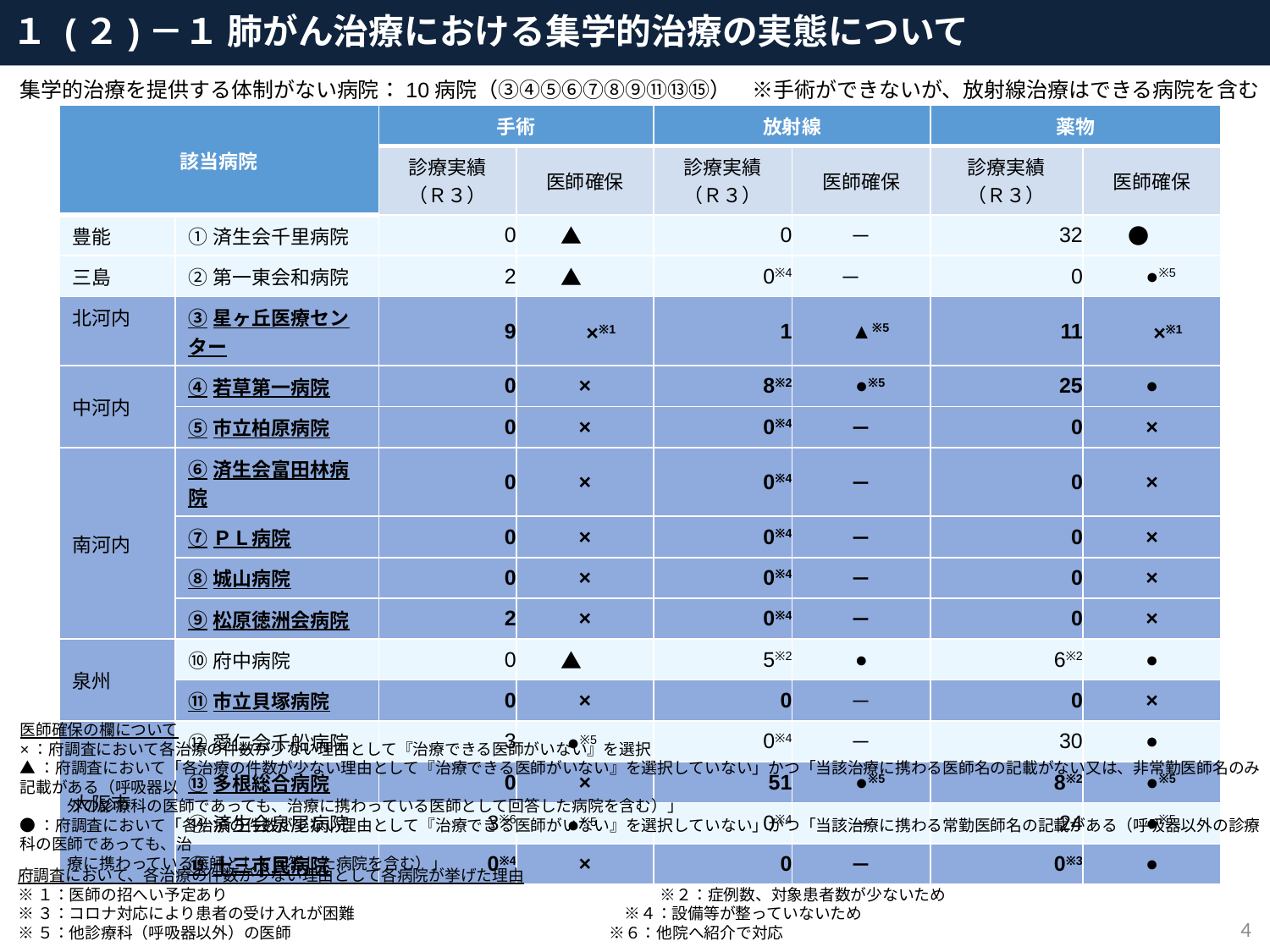

１ (２)－１ 肺がん治療における集学的治療の実態について
集学的治療を提供する体制がない病院：10病院（③④➄⑥⑦⑧⑨⑪⑬⑮）　※手術ができないが、放射線治療はできる病院を含む
| 該当病院 |  | 手術 |  | 放射線 |  | 薬物 |  |
| --- | --- | --- | --- | --- | --- | --- | --- |
|  |  | 診療実績 （Ｒ３） | 医師確保 | 診療実績 （Ｒ３） | 医師確保 | 診療実績 （Ｒ３） | 医師確保 |
| 豊能 | ①済生会千里病院 | 0 | ▲ | 0 | － | 32 | ● |
| 三島 | ②第一東会和病院 | 2 | ▲ | 0※4 | － | 0 | ●※5 |
| 北河内 | ③星ヶ丘医療センター | 9 | ×※1 | 1 | ▲※5 | 11 | ×※1 |
| 中河内 | ④若草第一病院 | 0 | × | 8※2 | ●※5 | 25 | ● |
|  | ➄市立柏原病院 | 0 | × | 0※4 | － | 0 | × |
| 南河内 | ⑥済生会富田林病院 | 0 | × | 0※4 | － | 0 | × |
|  | ⑦ＰＬ病院 | 0 | × | 0※4 | － | 0 | × |
|  | ⑧城山病院 | 0 | × | 0※4 | － | 0 | × |
|  | ⑨松原徳洲会病院 | 2 | × | 0※4 | － | 0 | × |
| 泉州 | ⑩府中病院 | 0 | ▲ | 5※2 | ● | 6※2 | ● |
|  | ⑪市立貝塚病院 | 0 | × | 0 | － | 0 | × |
| 大阪市 | ⑫愛仁会千船病院 | 3 | ●※5 | 0※4 | － | 30 | ● |
|  | ⑬多根総合病院 | 0 | × | 51 | ●※5 | 8※2 | ●※5 |
|  | ⑭済生会泉尾病院 | 3※6 | ●※5 | 0※4 | － | 24 | ●※5 |
|  | ⑮十三市民病院 | 0※4 | × | 0 | － | 0※3 | ● |
医師確保の欄について
×：府調査において各治療の件数が少ない理由として『治療できる医師がいない』を選択
▲：府調査において「各治療の件数が少ない理由として『治療できる医師がいない』を選択していない」かつ「当該治療に携わる医師名の記載がない又は、非常勤医師名のみ記載がある（呼吸器以
　　　外の診療科の医師であっても、治療に携わっている医師として回答した病院を含む）」
●：府調査において「各治療の件数が少ない理由として『治療できる医師がいない』を選択していない」かつ「当該治療に携わる常勤医師名の記載がある（呼吸器以外の診療科の医師であっても、治
　　　療に携わっている医師として回答した病院を含む）」
府調査において、各治療の件数が少ない理由として各病院が挙げた理由
※１：医師の招へい予定あり　　　　　　　　　　　　　　　　　　　　　　 　　　　　※２：症例数、対象患者数が少ないため
※３：コロナ対応により患者の受け入れが困難　　　　　　　　　　　　　　　　　※４：設備等が整っていないため
※５：他診療科（呼吸器以外）の医師　　　　　　　　　　　　　　　　　　　　※６：他院へ紹介で対応
4